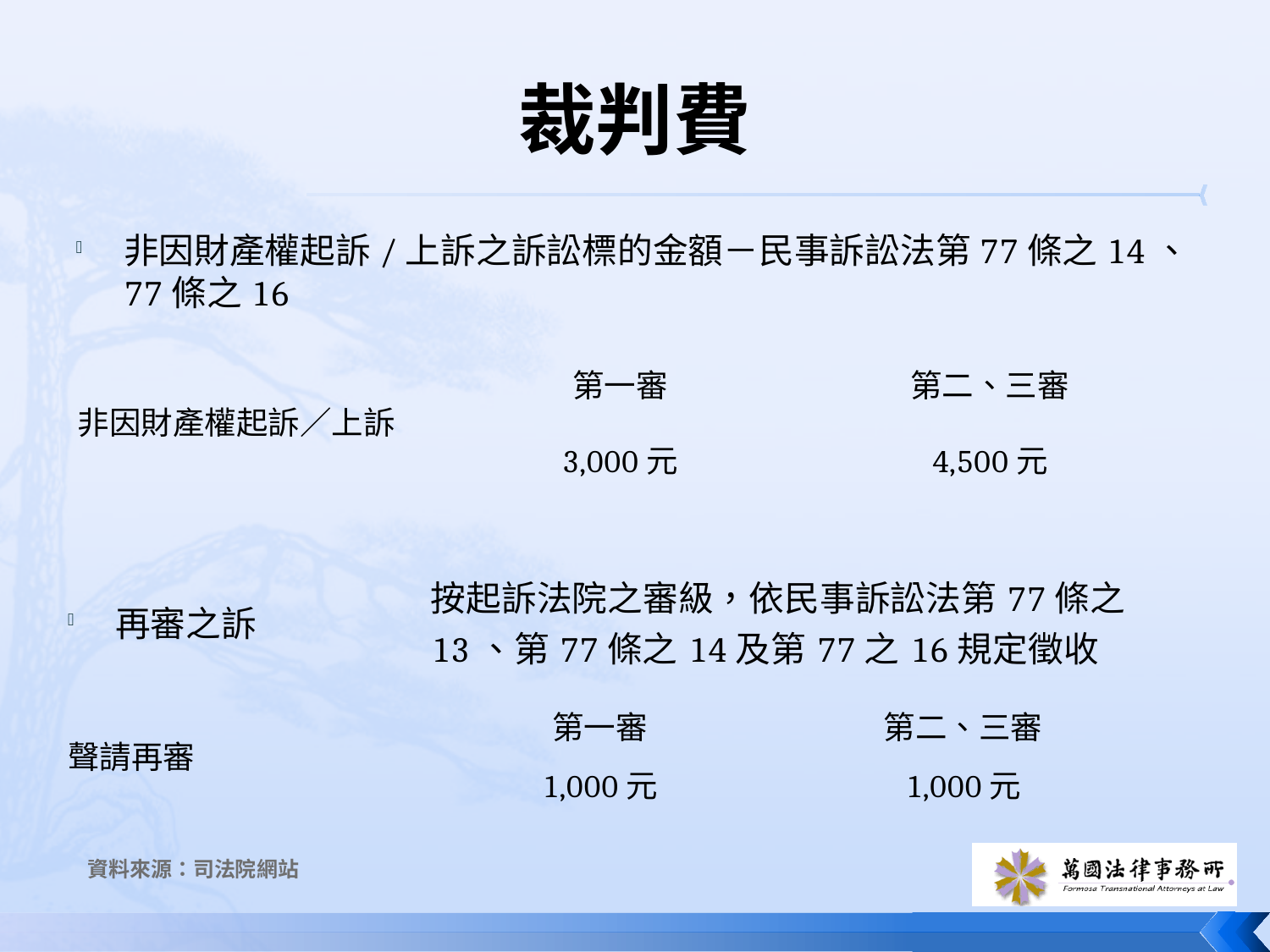

# 裁判費
非因財產權起訴/上訴之訴訟標的金額－民事訴訟法第77條之14、77條之16

| 非因財產權起訴／上訴 | 第一審 | 第二、三審 |
| --- | --- | --- |
|  | 3,000元 | 4,500元 |
| 再審之訴 | 按起訴法院之審級，依民事訴訟法第77條之13、第77條之14及第77之16規定徵收 |  |
| --- | --- | --- |
| 聲請再審 | 第一審 | 第二、三審 |
|  | 1,000元 | 1,000元 |
資料來源：司法院網站